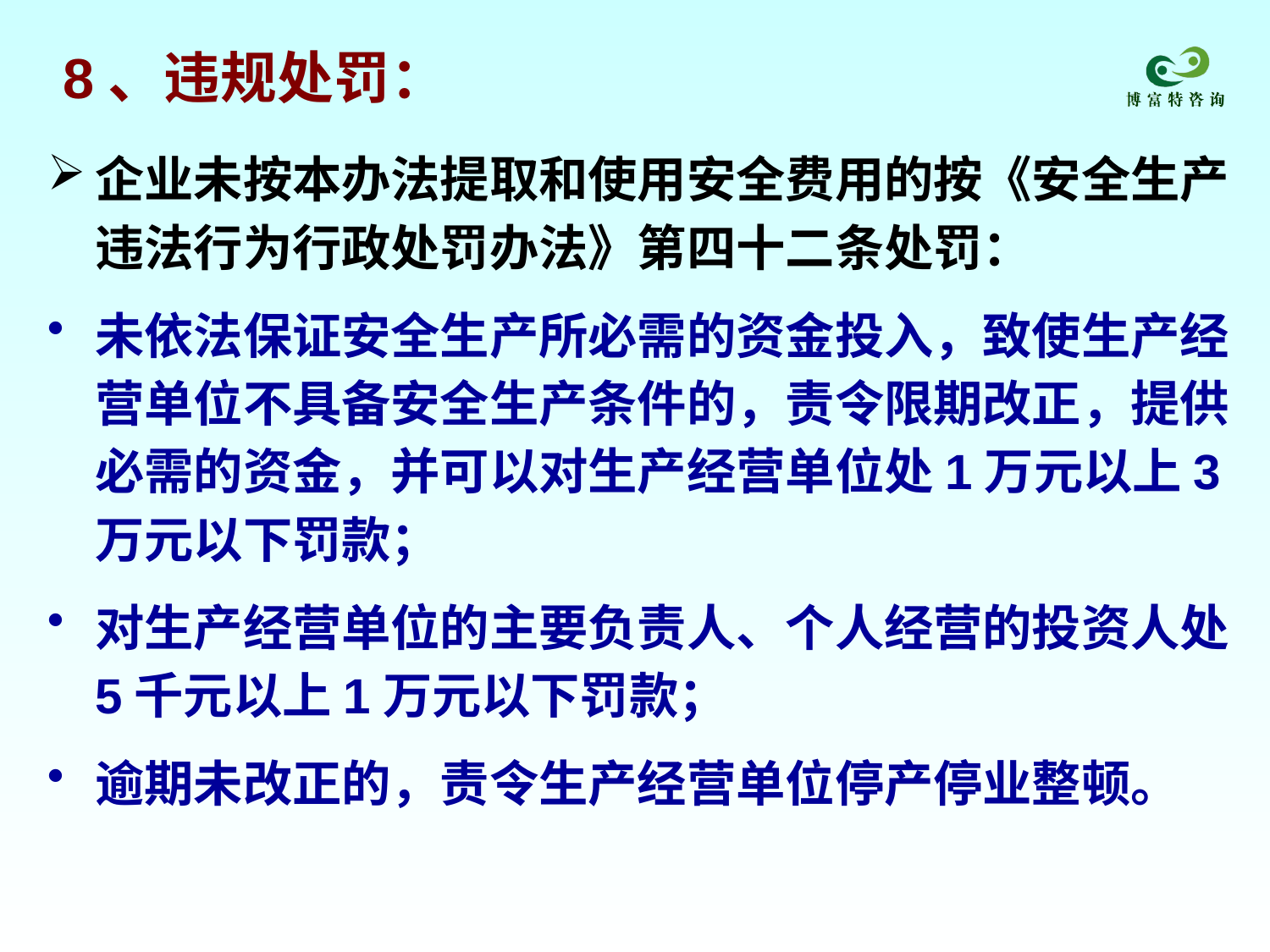

8、违规处罚：
企业未按本办法提取和使用安全费用的按《安全生产违法行为行政处罚办法》第四十二条处罚：
未依法保证安全生产所必需的资金投入，致使生产经营单位不具备安全生产条件的，责令限期改正，提供必需的资金，并可以对生产经营单位处1万元以上3万元以下罚款；
对生产经营单位的主要负责人、个人经营的投资人处5千元以上1万元以下罚款；
逾期未改正的，责令生产经营单位停产停业整顿。